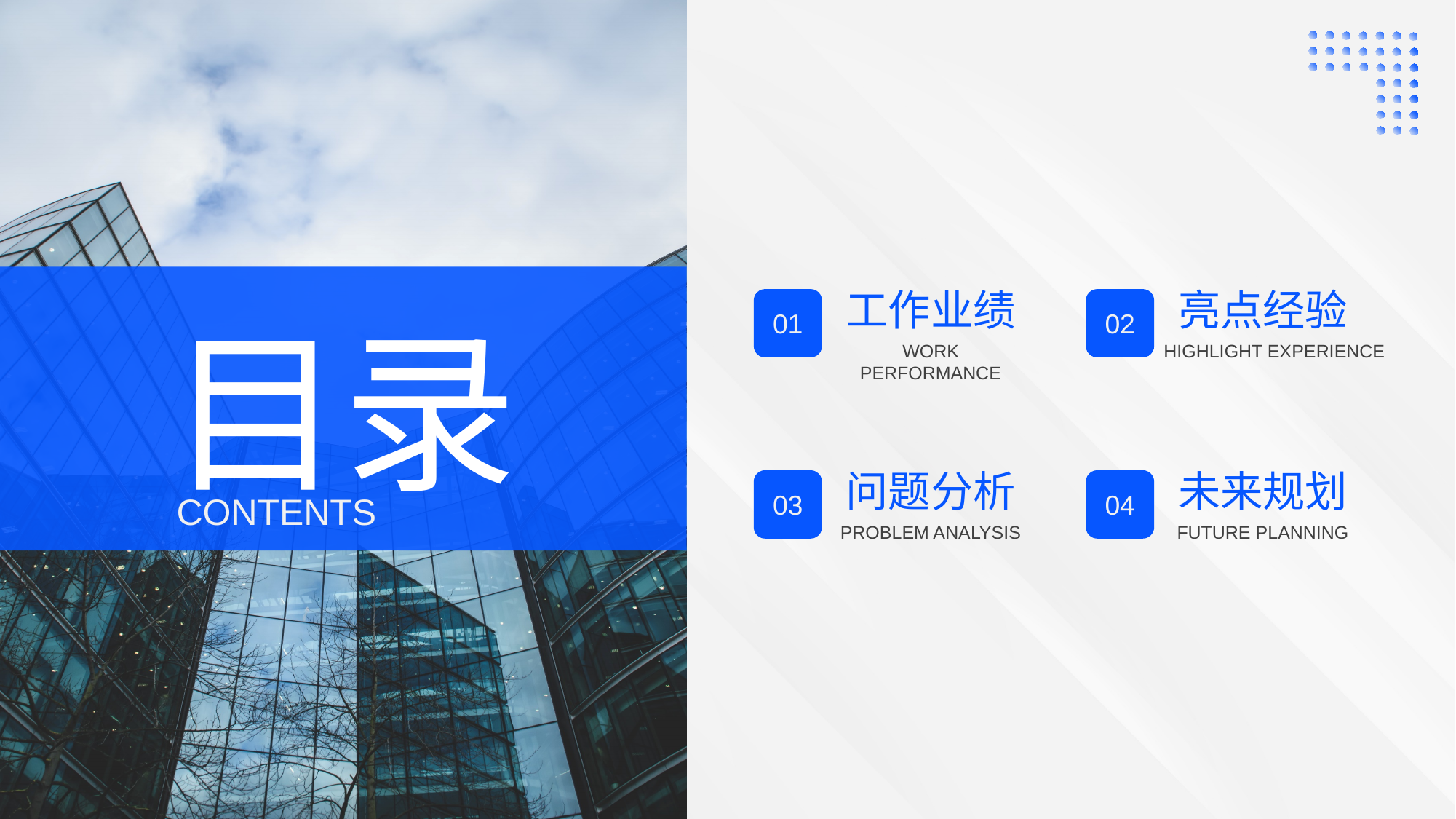

01
工作业绩
02
亮点经验
WORK PERFORMANCE

HIGHLIGHT EXPERIENCE

03
问题分析
04
未来规划
PROBLEM ANALYSIS

FUTURE PLANNING